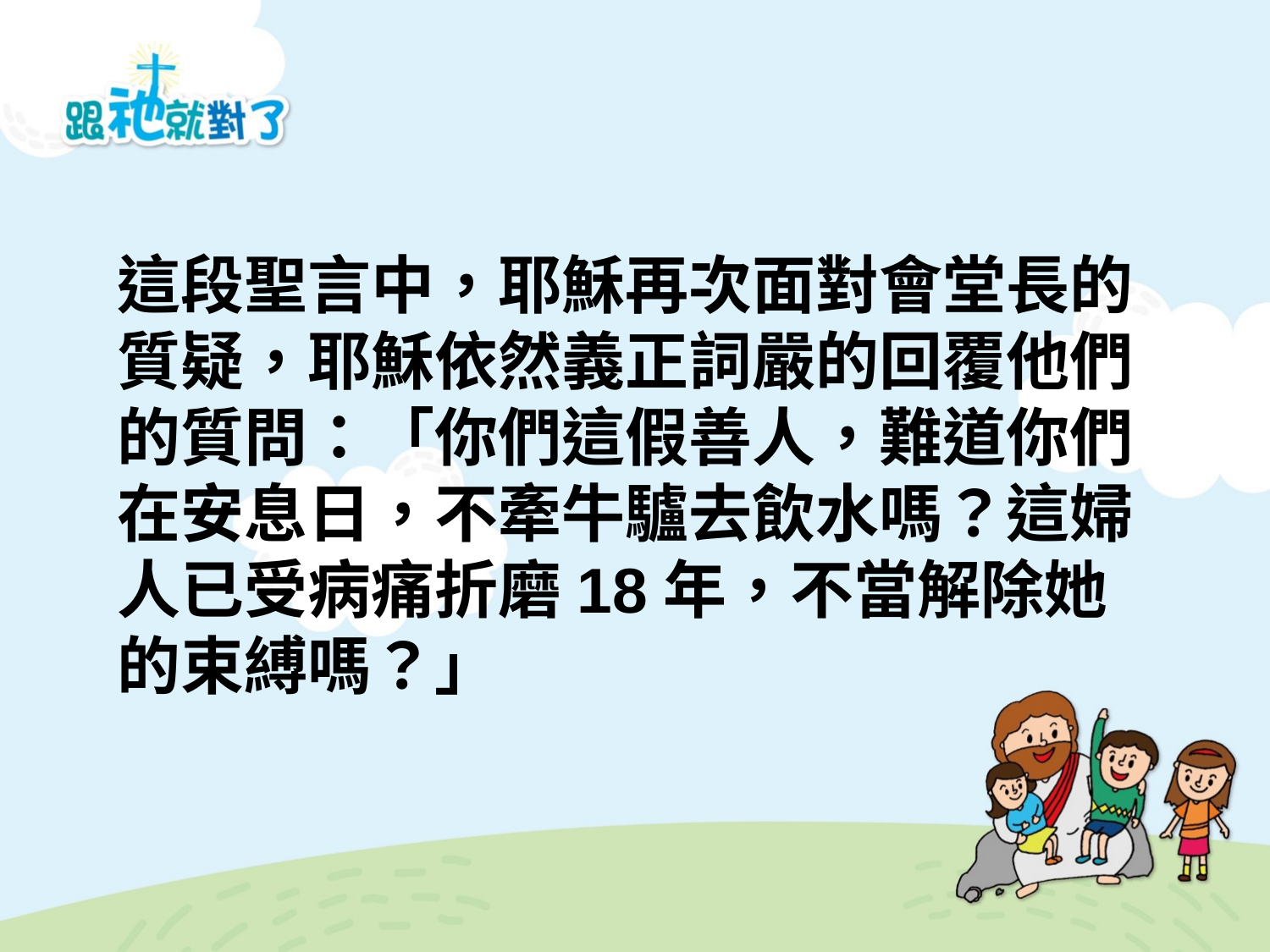

這段聖言中，耶穌再次面對會堂長的質疑，耶穌依然義正詞嚴的回覆他們的質問：「你們這假善人，難道你們在安息日，不牽牛驢去飲水嗎？這婦人已受病痛折磨18年，不當解除她的束縛嗎？」